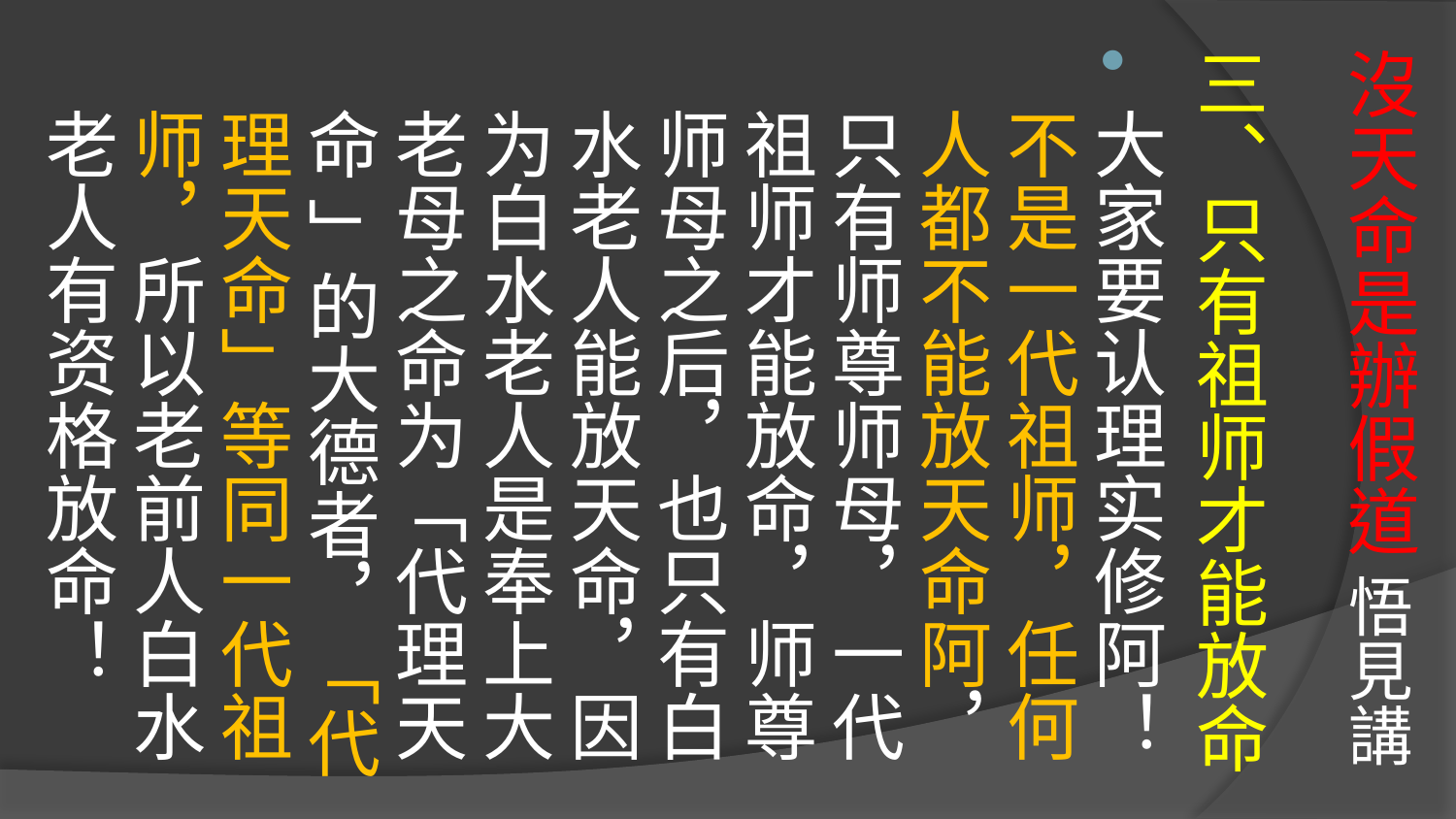

# 沒天命是辦假道 悟見講
三、只有祖师才能放命
大家要认理实修阿！ 不是一代祖师，任何人都不能放天命阿，只有师尊师母，一代祖师才能放命，师尊师母之后，也只有白水老人能放天命，因为白水老人是奉上大老母之命为「代理天命 」的大德者，「代理天命」等同一代祖师，所以老前人白水老人有资格放命！